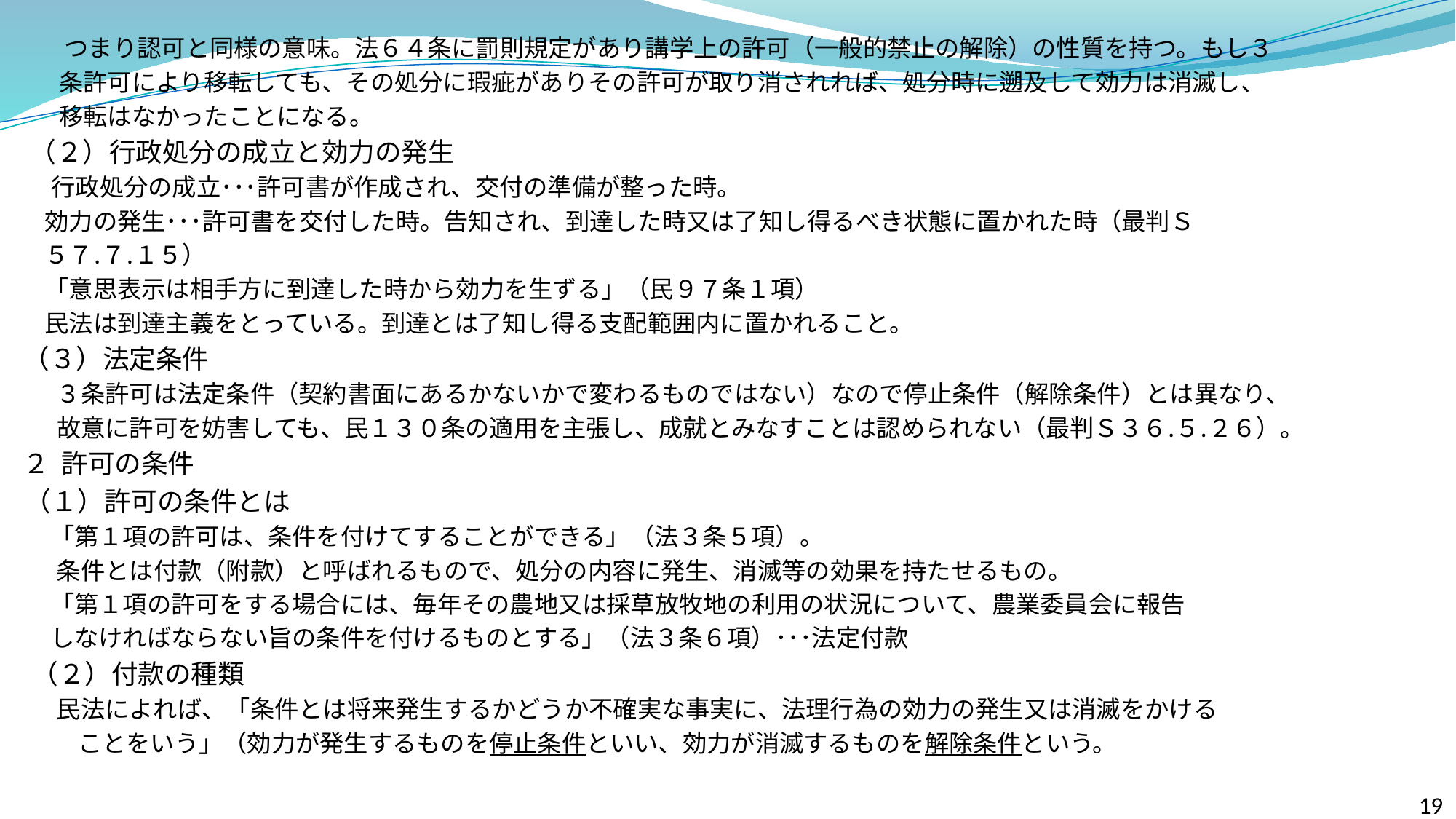

つまり認可と同様の意味。法６４条に罰則規定があり講学上の許可（一般的禁止の解除）の性質を持つ。もし３
　　 条許可により移転しても、その処分に瑕疵がありその許可が取り消されれば、処分時に遡及して効力は消滅し、
　　 移転はなかったことになる。
　（２）行政処分の成立と効力の発生
　    行政処分の成立･･･許可書が作成され、交付の準備が整った時。
       効力の発生･･･許可書を交付した時。告知され、到達した時又は了知し得るべき状態に置かれた時（最判Ｓ
       ５７.７.１５）
       「意思表示は相手方に到達した時から効力を生ずる」（民９７条１項）
       民法は到達主義をとっている。到達とは了知し得る支配範囲内に置かれること。
   （３）法定条件
　     ３条許可は法定条件（契約書面にあるかないかで変わるものではない）なので停止条件（解除条件）とは異なり、
　     故意に許可を妨害しても、民１３０条の適用を主張し、成就とみなすことは認められない（最判Ｓ３６.５.２６）。
   ２  許可の条件
   （１）許可の条件とは
        「第１項の許可は、条件を付けてすることができる」（法３条５項）。
　     条件とは付款（附款）と呼ばれるもので、処分の内容に発生、消滅等の効果を持たせるもの。
        「第１項の許可をする場合には、毎年その農地又は採草放牧地の利用の状況について、農業委員会に報告
        しなければならない旨の条件を付けるものとする」（法３条６項）･･･法定付款
　（２）付款の種類
　     民法によれば、「条件とは将来発生するかどうか不確実な事実に、法理行為の効力の発生又は消滅をかける
　　　ことをいう」（効力が発生するものを停止条件といい、効力が消滅するものを解除条件という。

19